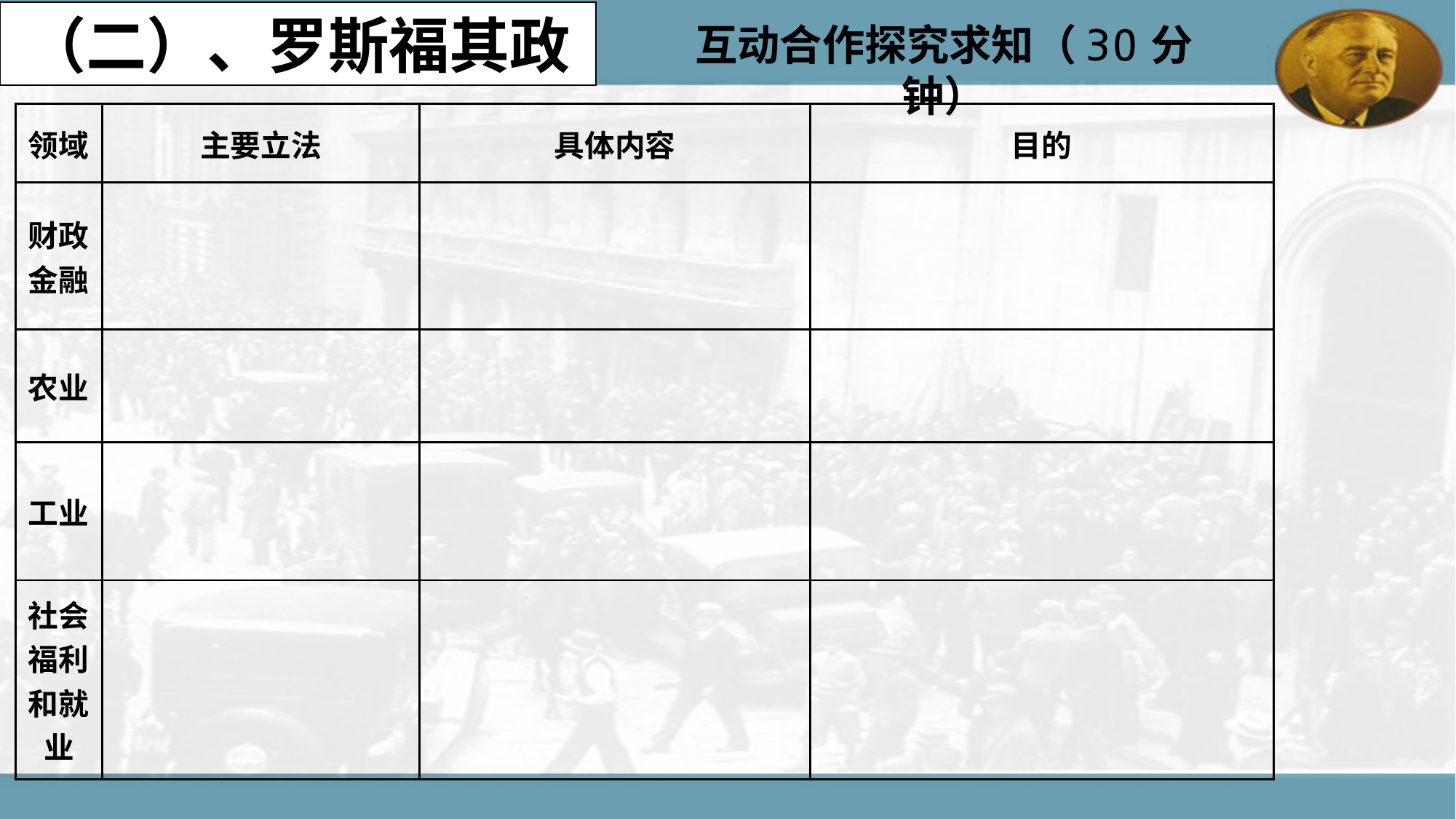

（二）、罗斯福其政
互动合作探究求知（30分钟）
#
| 领域 | 主要立法 | 具体内容 | 目的 |
| --- | --- | --- | --- |
| 财政金融 |  |  |  |
| 农业 |  |  |  |
| 工业 |  |  |  |
| 社会福利和就业 |  |  |  |